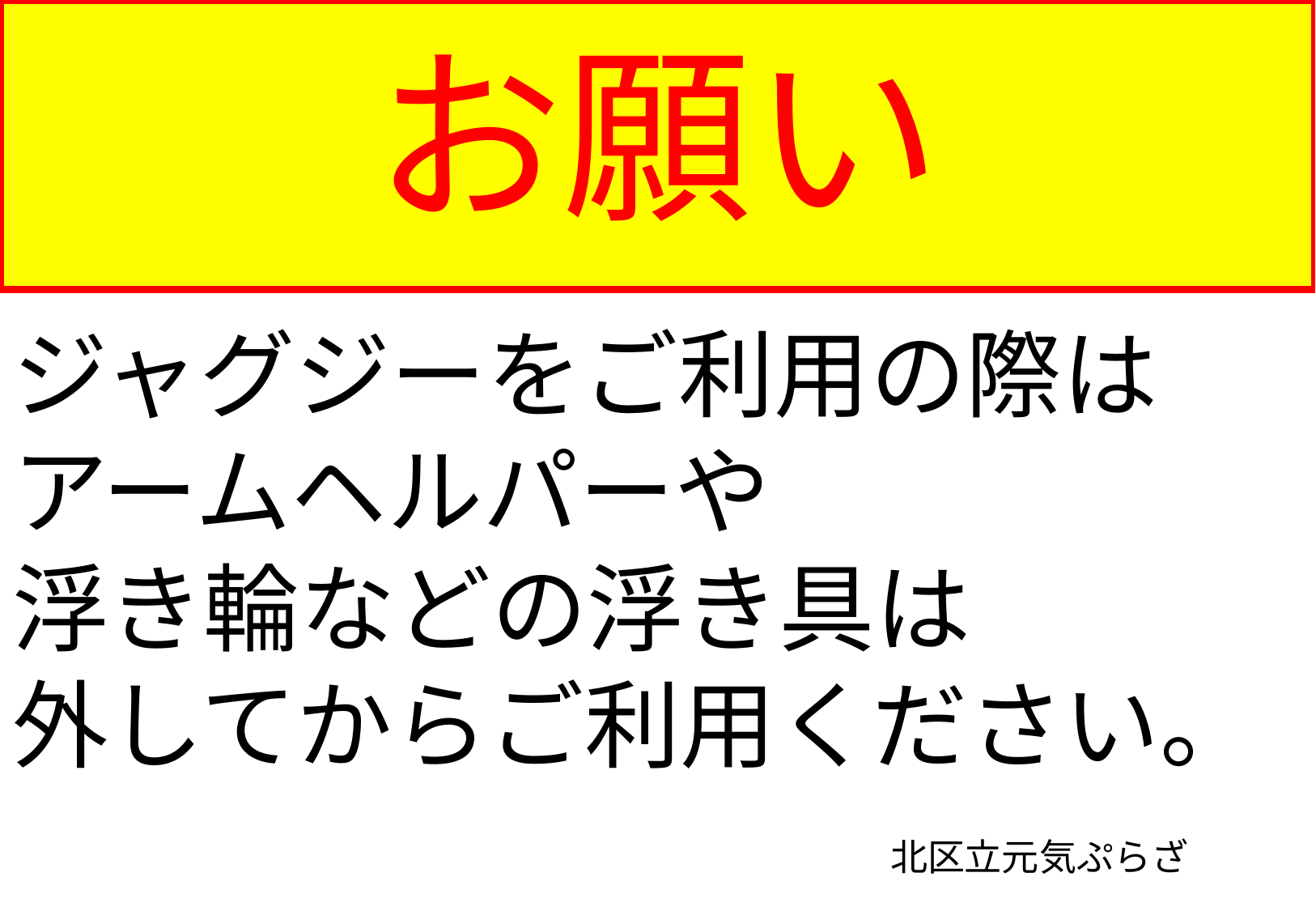

# お願い

ジャグジーをご利用の際は
アームヘルパーや
浮き輪などの浮き具は
外してからご利用ください。
　　　　　　　　　　北区立元気ぷらざ